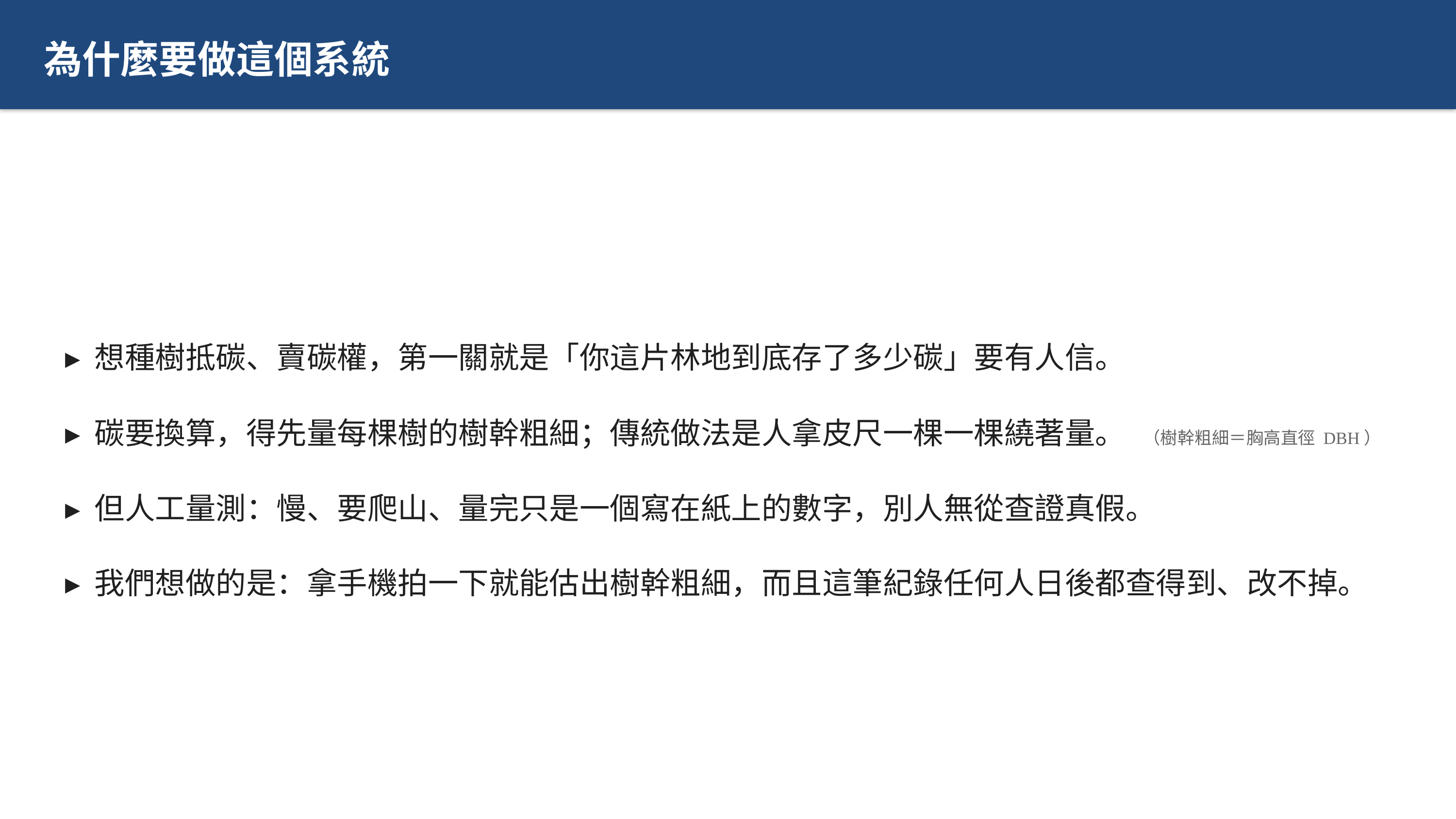

為什麼要做這個系統
▸ 想種樹抵碳、賣碳權，第一關就是「你這片林地到底存了多少碳」要有人信。
▸ 碳要換算，得先量每棵樹的樹幹粗細；傳統做法是人拿皮尺一棵一棵繞著量。　（樹幹粗細＝胸高直徑 DBH）
▸ 但人工量測：慢、要爬山、量完只是一個寫在紙上的數字，別人無從查證真假。
▸ 我們想做的是：拿手機拍一下就能估出樹幹粗細，而且這筆紀錄任何人日後都查得到、改不掉。